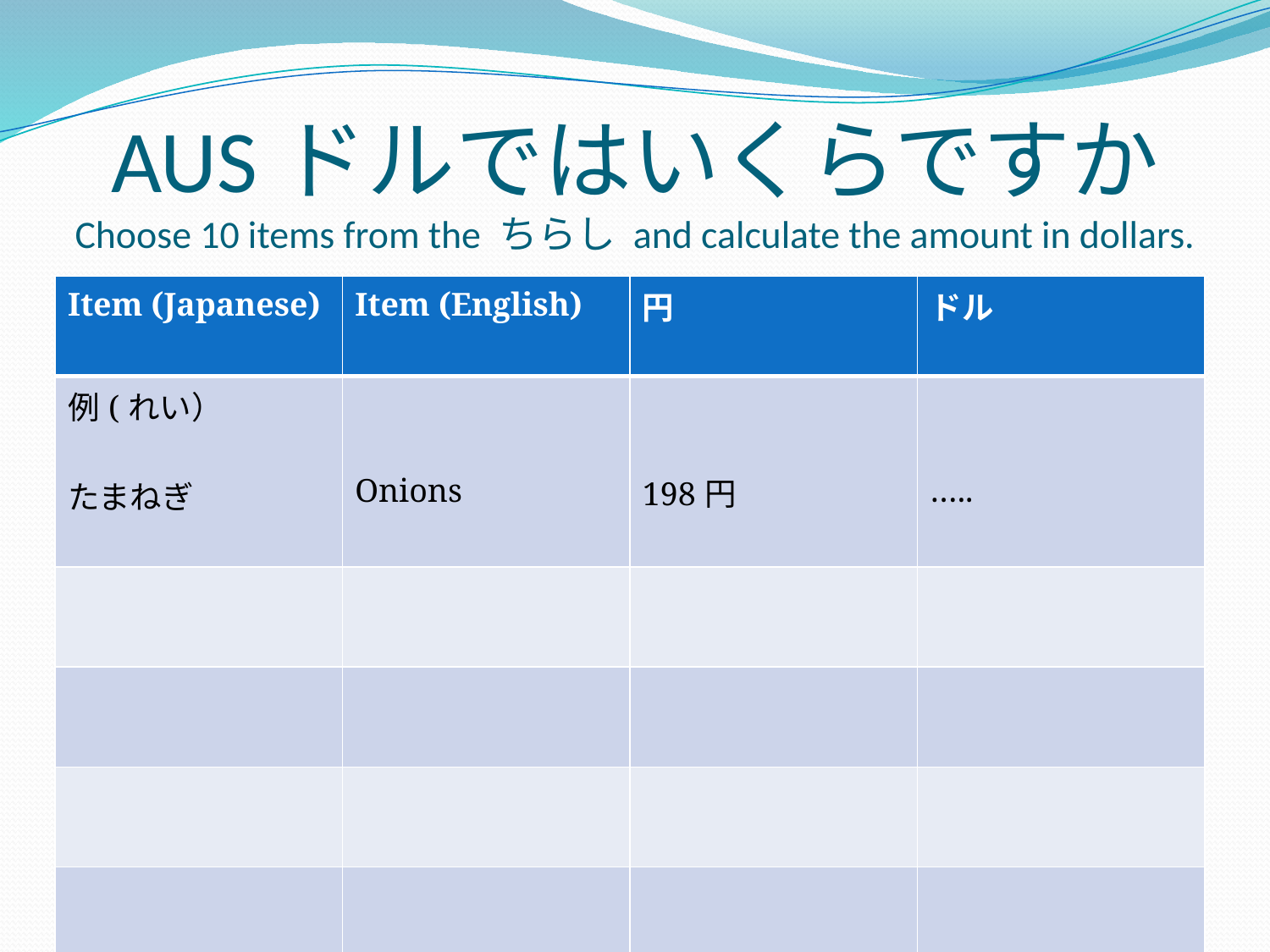

# AUSドルではいくらですか Choose 10 items from the ちらし and calculate the amount in dollars.
| Item (Japanese) | Item (English) | 円 | ドル |
| --- | --- | --- | --- |
| 例(れい） たまねぎ | Onions | 198円 | ….. |
|  |  |  |  |
|  |  |  |  |
|  |  |  |  |
|  |  |  |  |
Created by Adam Burden